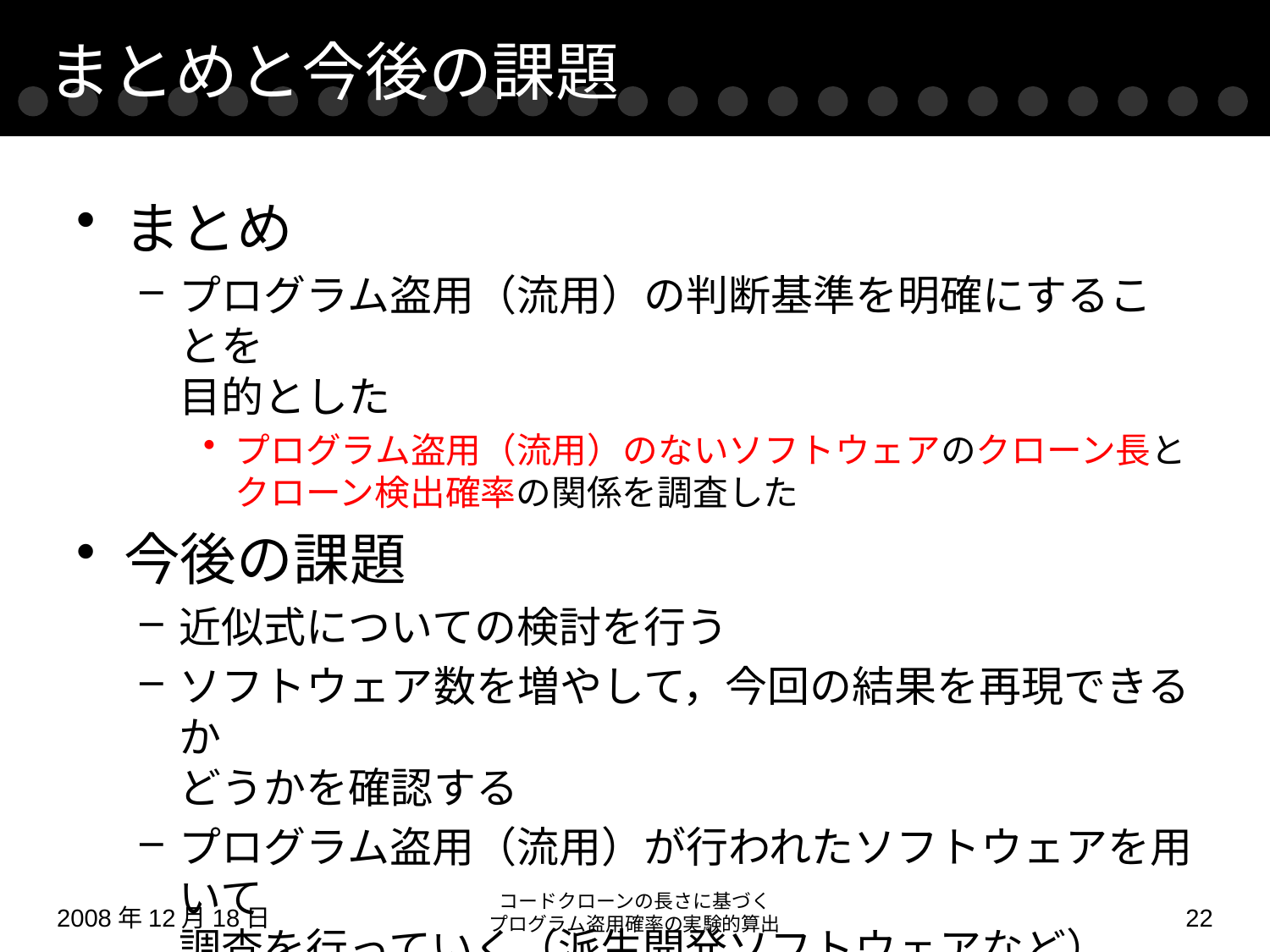

# まとめと今後の課題
まとめ
プログラム盗用（流用）の判断基準を明確にすることを
目的とした
プログラム盗用（流用）のないソフトウェアのクローン長とクローン検出確率の関係を調査した
今後の課題
近似式についての検討を行う
ソフトウェア数を増やして，今回の結果を再現できるか
どうかを確認する
プログラム盗用（流用）が行われたソフトウェアを用いて
調査を行っていく（派生開発ソフトウェアなど）
コードクローンの長さに基づく
プログラム盗用確率の実験的算出
2008年12月18日
22